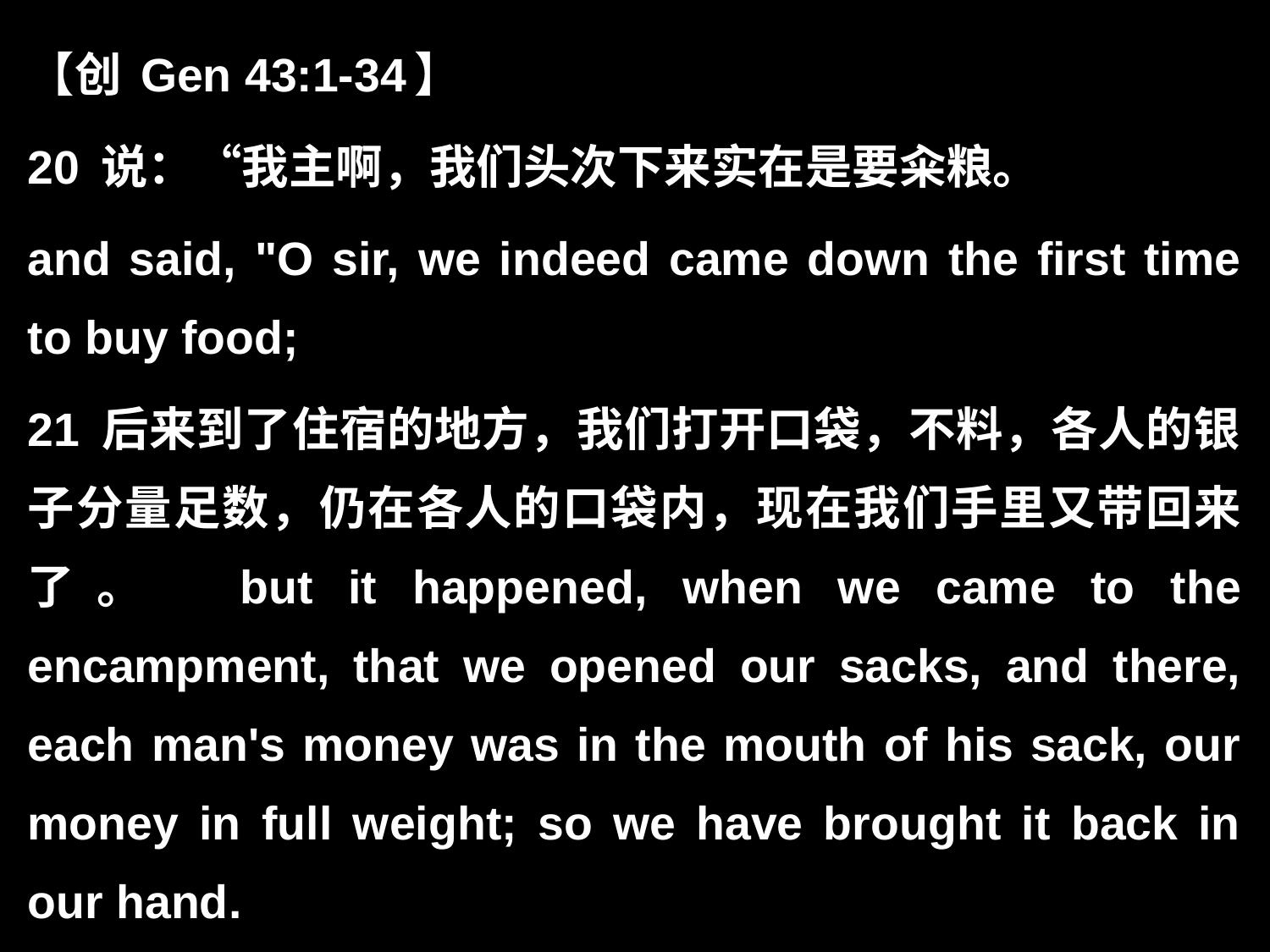

【创 Gen 43:1-34】
20 说：“我主啊，我们头次下来实在是要籴粮。
and said, "O sir, we indeed came down the first time to buy food;
21 后来到了住宿的地方，我们打开口袋，不料，各人的银子分量足数，仍在各人的口袋内，现在我们手里又带回来了。  but it happened, when we came to the encampment, that we opened our sacks, and there, each man's money was in the mouth of his sack, our money in full weight; so we have brought it back in our hand.